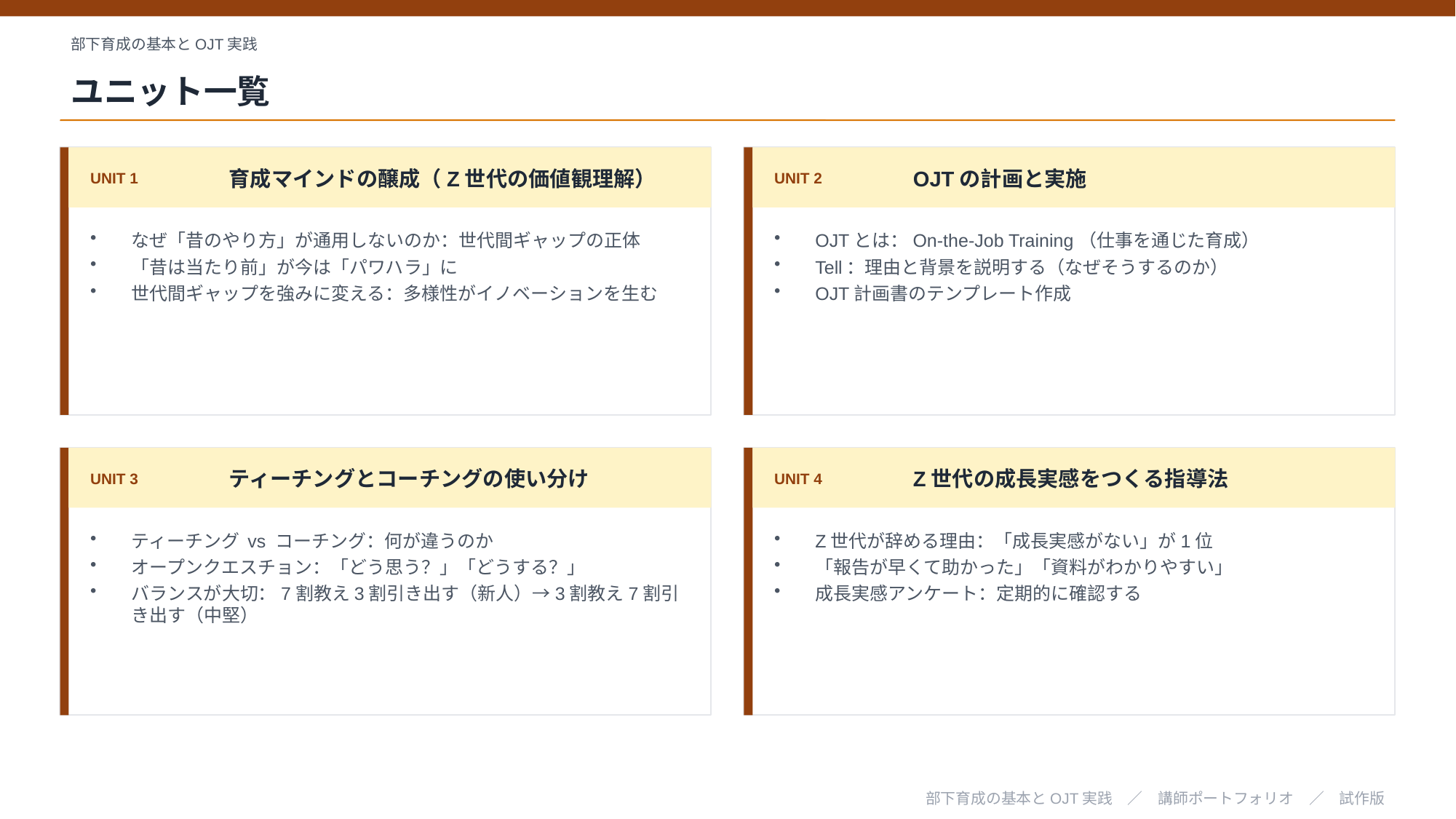

部下育成の基本とOJT実践
ユニット一覧

UNIT 1
育成マインドの醸成（Z世代の価値観理解）
UNIT 2
OJTの計画と実施
なぜ「昔のやり方」が通用しないのか：世代間ギャップの正体
「昔は当たり前」が今は「パワハラ」に
世代間ギャップを強みに変える：多様性がイノベーションを生む
OJTとは：On-the-Job Training（仕事を通じた育成）
Tell：理由と背景を説明する（なぜそうするのか）
OJT計画書のテンプレート作成

UNIT 3
ティーチングとコーチングの使い分け
UNIT 4
Z世代の成長実感をつくる指導法
ティーチング vs コーチング：何が違うのか
オープンクエスチョン：「どう思う？」「どうする？」
バランスが大切：7割教え3割引き出す（新人）→3割教え7割引き出す（中堅）
Z世代が辞める理由：「成長実感がない」が1位
「報告が早くて助かった」「資料がわかりやすい」
成長実感アンケート：定期的に確認する
部下育成の基本とOJT実践　／　講師ポートフォリオ　／　試作版